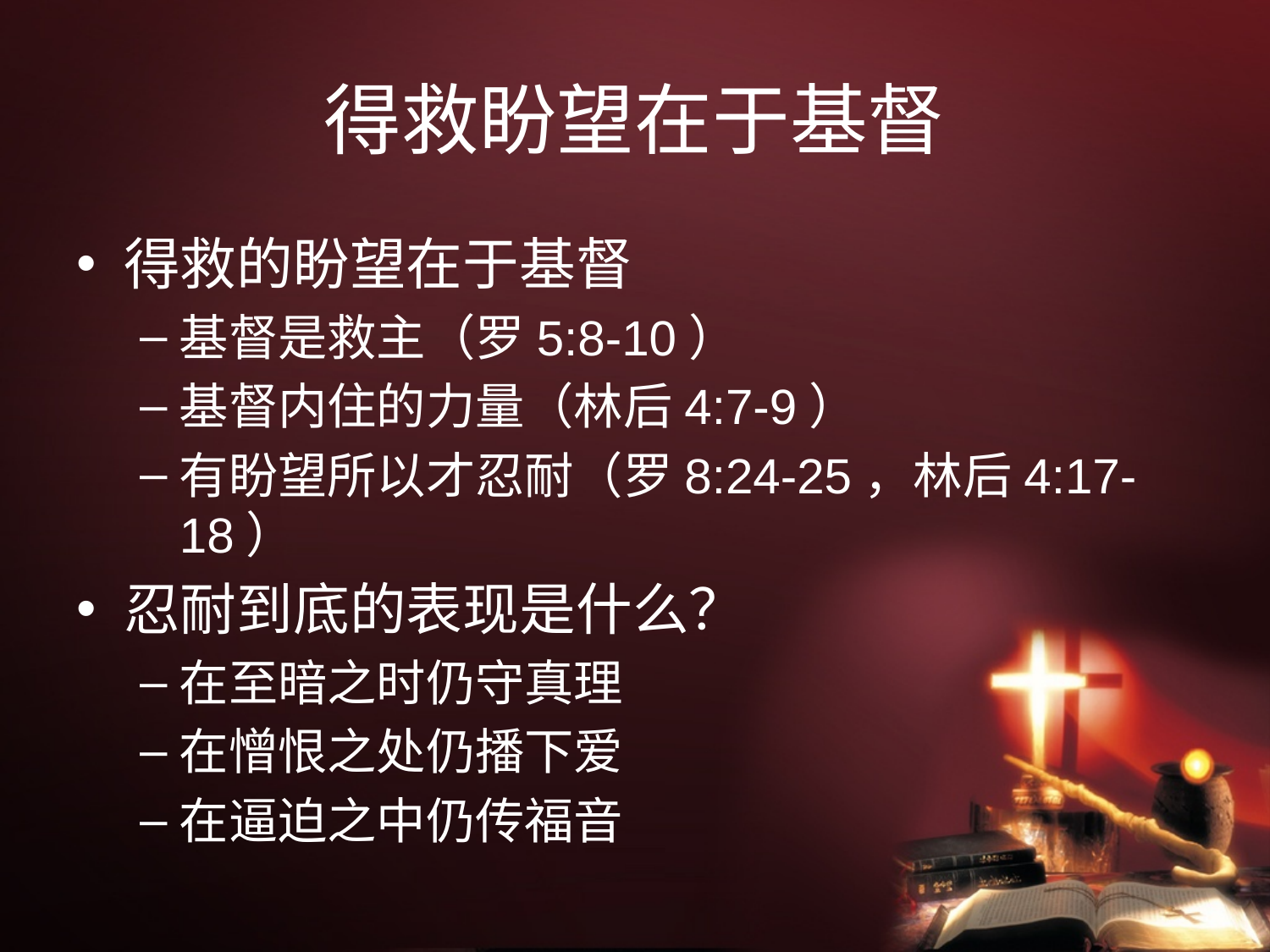

# 得救盼望在于基督
得救的盼望在于基督
基督是救主（罗5:8-10）
基督内住的力量（林后4:7-9）
有盼望所以才忍耐（罗8:24-25，林后4:17-18）
忍耐到底的表现是什么？
在至暗之时仍守真理
在憎恨之处仍播下爱
在逼迫之中仍传福音